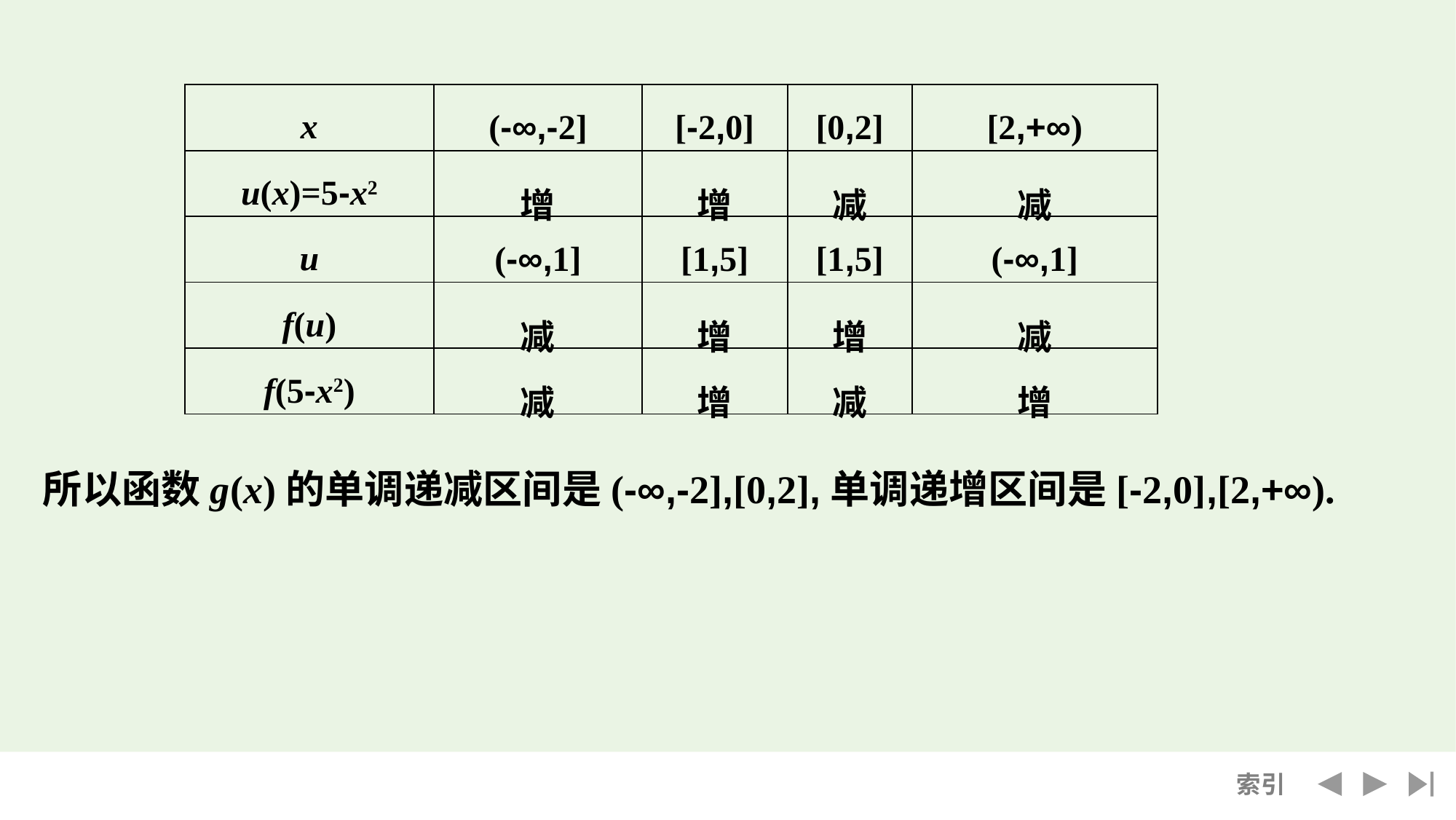

| x | (-∞,-2] | [-2,0] | [0,2] | [2,+∞) |
| --- | --- | --- | --- | --- |
| u(x)=5-x2 | 增 | 增 | 减 | 减 |
| u | (-∞,1] | [1,5] | [1,5] | (-∞,1] |
| f(u) | 减 | 增 | 增 | 减 |
| f(5-x2) | 减 | 增 | 减 | 增 |
所以函数g(x)的单调递减区间是(-∞,-2],[0,2],单调递增区间是[-2,0],[2,+∞).